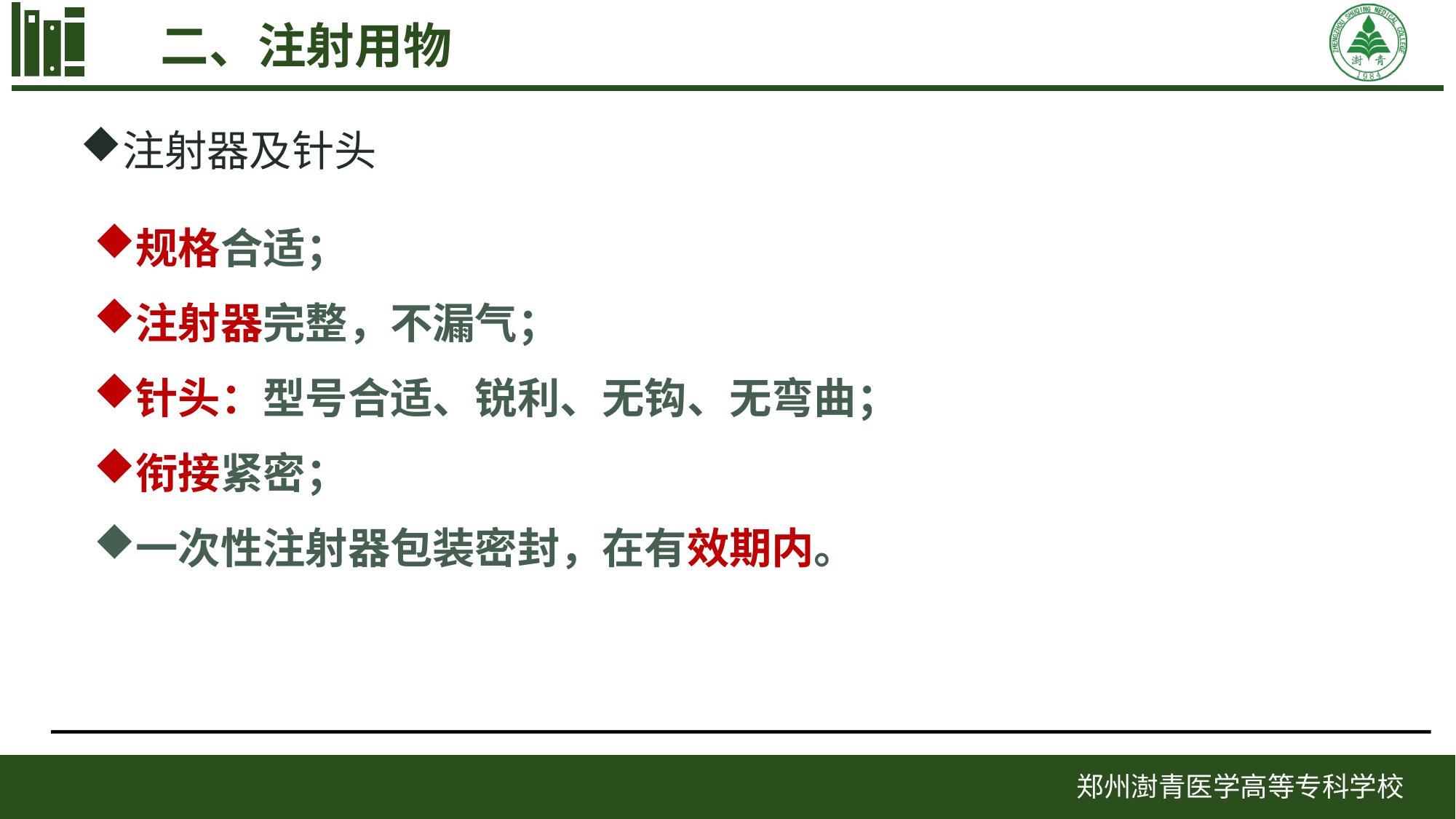

二、注射用物
注射器及针头
规格合适；
注射器完整，不漏气；
针头：型号合适、锐利、无钩、无弯曲；
衔接紧密；
一次性注射器包装密封，在有效期内。

郑州澍青医学高等专科学校